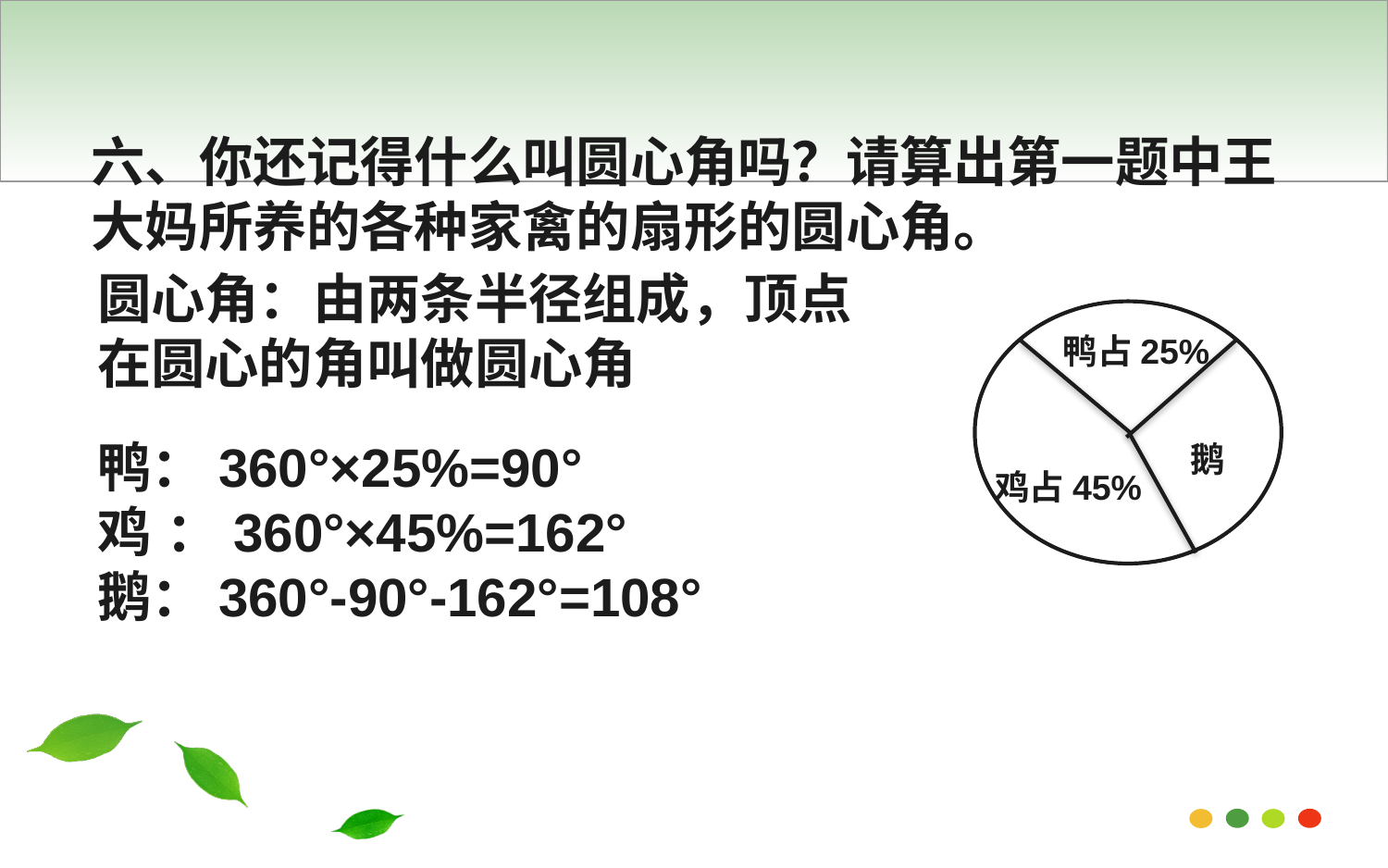

六、你还记得什么叫圆心角吗？请算出第一题中王大妈所养的各种家禽的扇形的圆心角。
圆心角：由两条半径组成，顶点在圆心的角叫做圆心角

鸭占25%
鸭：360°×25%=90°
鸡 ：360°×45%=162°
鹅：360°-90°-162°=108°
鹅
鸡占45%